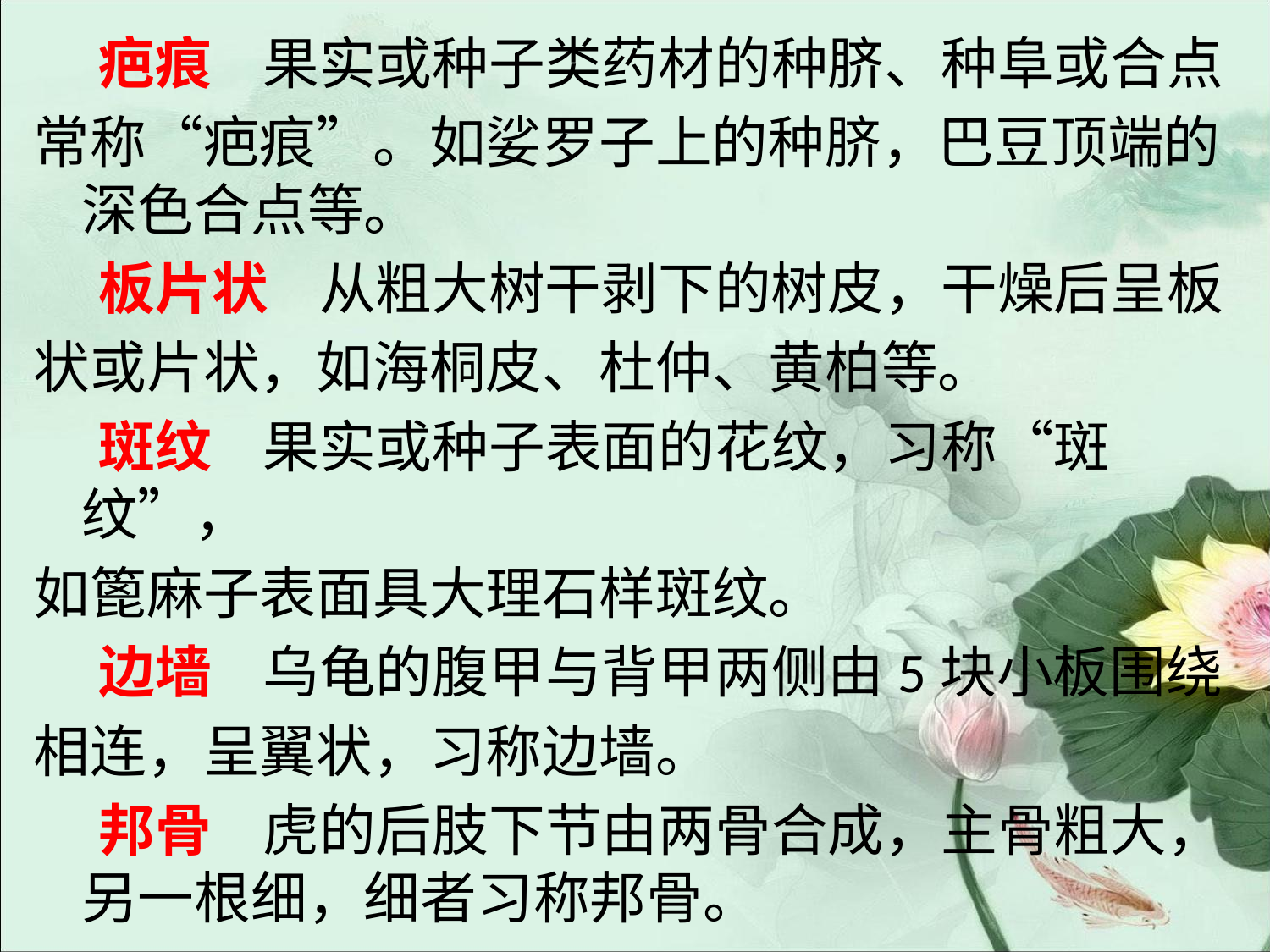

#
    疤痕    果实或种子类药材的种脐、种阜或合点
常称“疤痕”。如娑罗子上的种脐，巴豆顶端的深色合点等。
    板片状    从粗大树干剥下的树皮，干燥后呈板
状或片状，如海桐皮、杜仲、黄柏等。
    斑纹    果实或种子表面的花纹，习称“斑纹”，
如篦麻子表面具大理石样斑纹。
    边墙    乌龟的腹甲与背甲两侧由5块小板围绕
相连，呈翼状，习称边墙。
    邦骨    虎的后肢下节由两骨合成，主骨粗大，另一根细，细者习称邦骨。